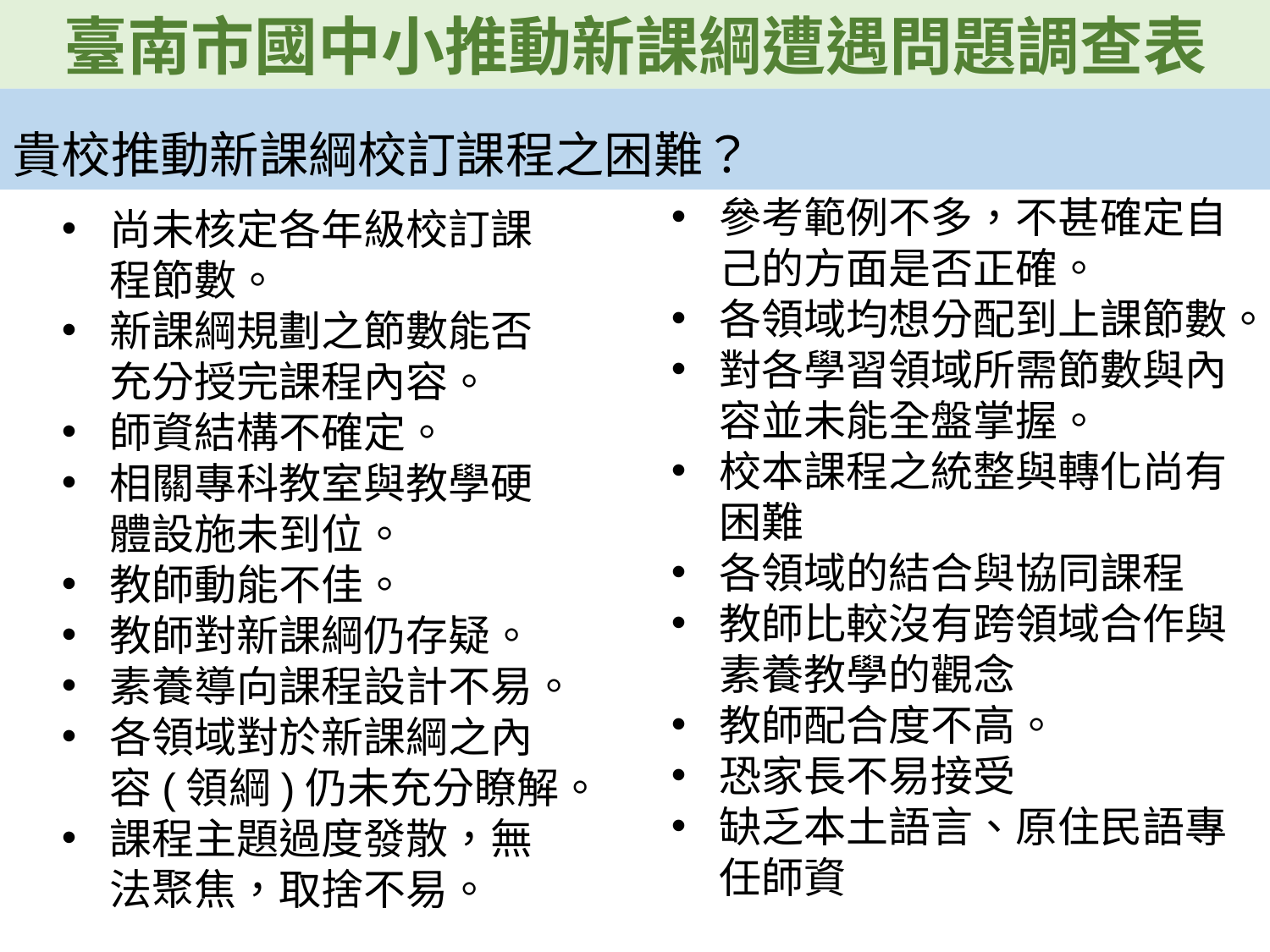

臺南市國中小推動新課綱遭遇問題調查表
貴校推動新課綱校訂課程之困難？
參考範例不多，不甚確定自己的方面是否正確。
各領域均想分配到上課節數。
對各學習領域所需節數與內容並未能全盤掌握。
校本課程之統整與轉化尚有困難
各領域的結合與協同課程
教師比較沒有跨領域合作與素養教學的觀念
教師配合度不高。
恐家長不易接受
缺乏本土語言、原住民語專任師資
尚未核定各年級校訂課程節數。
新課綱規劃之節數能否充分授完課程內容。
師資結構不確定。
相關專科教室與教學硬體設施未到位。
教師動能不佳。
教師對新課綱仍存疑。
素養導向課程設計不易。
各領域對於新課綱之內容(領綱)仍未充分瞭解。
課程主題過度發散，無法聚焦，取捨不易。